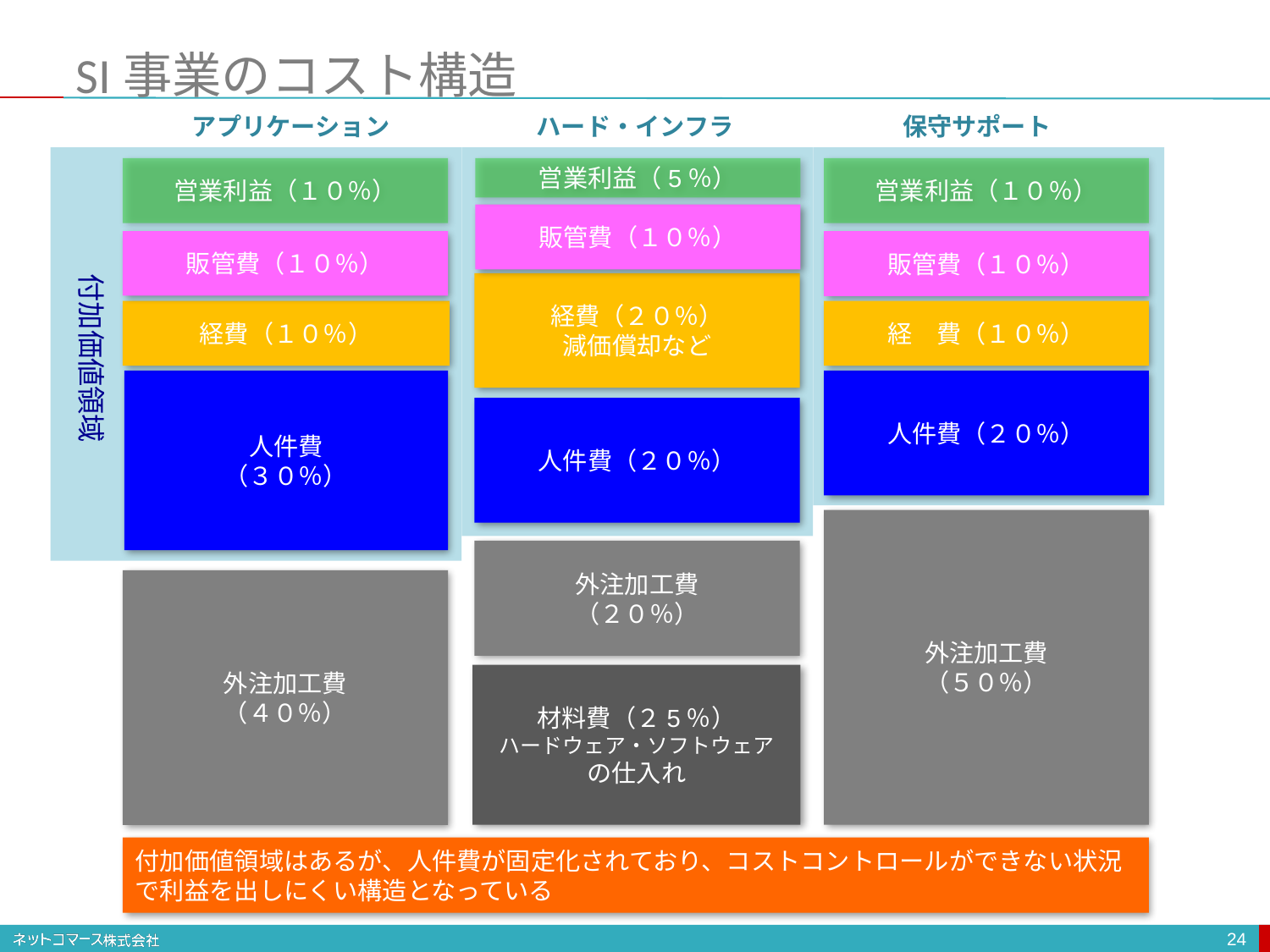

SI事業のコスト構造
アプリケーション
ハード・インフラ
保守サポート

営業利益（１０％）
営業利益（5％）
営業利益（１０％）
販管費（１０％）
販管費（１０％）
販管費（１０％）
付加価値領域
経費（２０％）
減価償却など
経費（１０％）
経　費（１０％）
人件費
（３０％）
人件費（２０％）
人件費（２０％）
外注加工費
（５０％）
外注加工費
（２０％）
外注加工費
（４０％）
材料費（２5％）
ハードウェア・ソフトウェア
の仕入れ
付加価値領域はあるが、人件費が固定化されており、コストコントロールができない状況で利益を出しにくい構造となっている
24